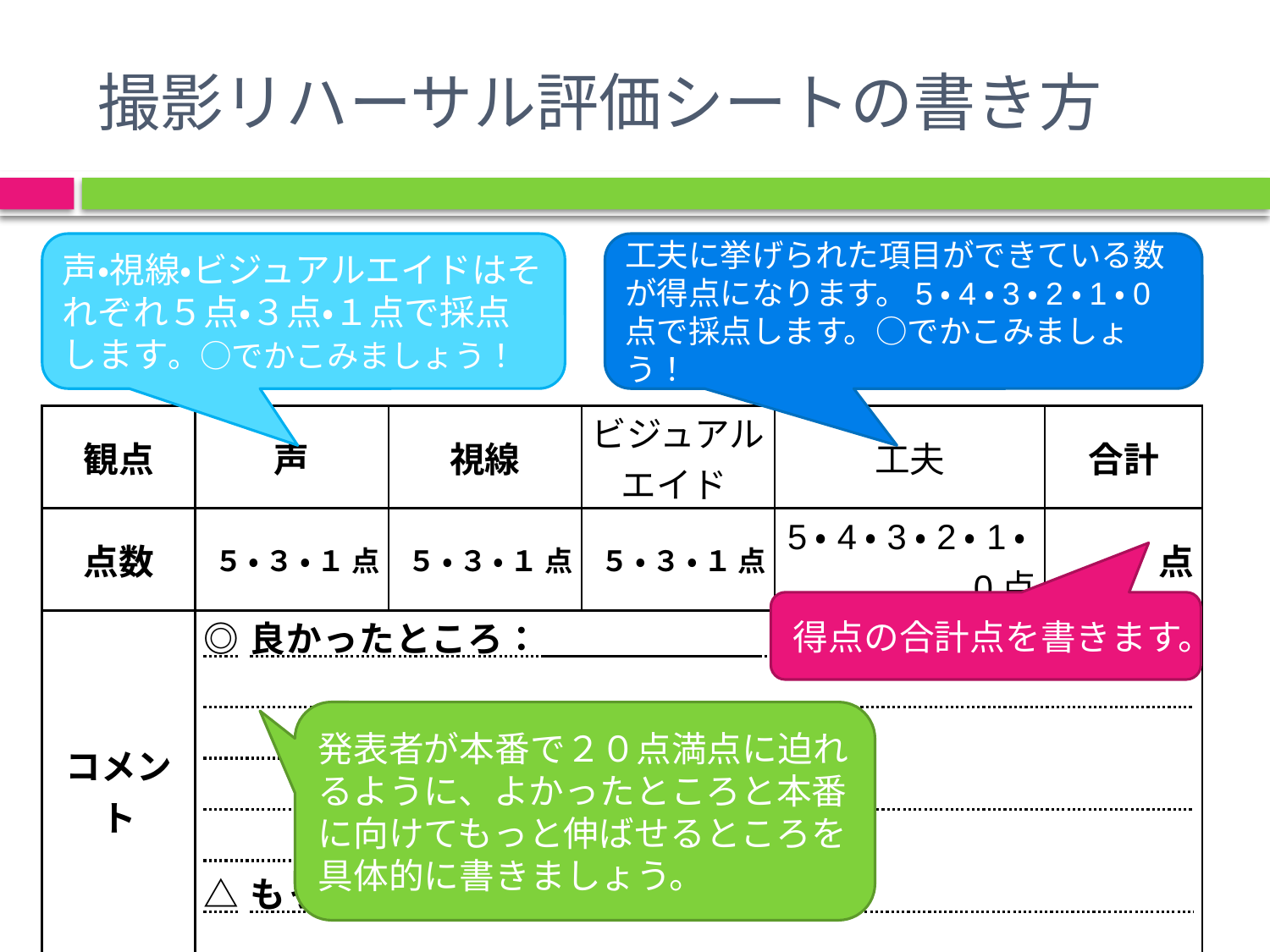

# 撮影リハーサル評価シートの書き方
声・視線・ビジュアルエイドはそれぞれ５点・３点・１点で採点します。○でかこみましょう！
工夫に挙げられた項目ができている数が得点になります。5・4・3・2・1・0点で採点します。○でかこみましょう！
| 観点 | 声 | 視線 | ビジュアルエイド | 工夫 | 合計 |
| --- | --- | --- | --- | --- | --- |
| 点数 | ５ ・ ３ ・ １ 点 | ５ ・ ３ ・ １ 点 | ５ ・ ３ ・ １ 点 | 5・4・3・2・1・0点 | 点 |
| コメント | ◎良かったところ：　　　　　　　　　　　　　　　　　　　　　　　　　　　　　　　　　　　　　　　　　　　　　　　　　 　　　　　　　　　　　　　　　　　　　　　　　　　　　　　　　　　　　　　　　　　　　　 △もっと伸ばせるところ： |  |  |  |  |
得点の合計点を書きます。
発表者が本番で２０点満点に迫れるように、よかったところと本番に向けてもっと伸ばせるところを具体的に書きましょう。